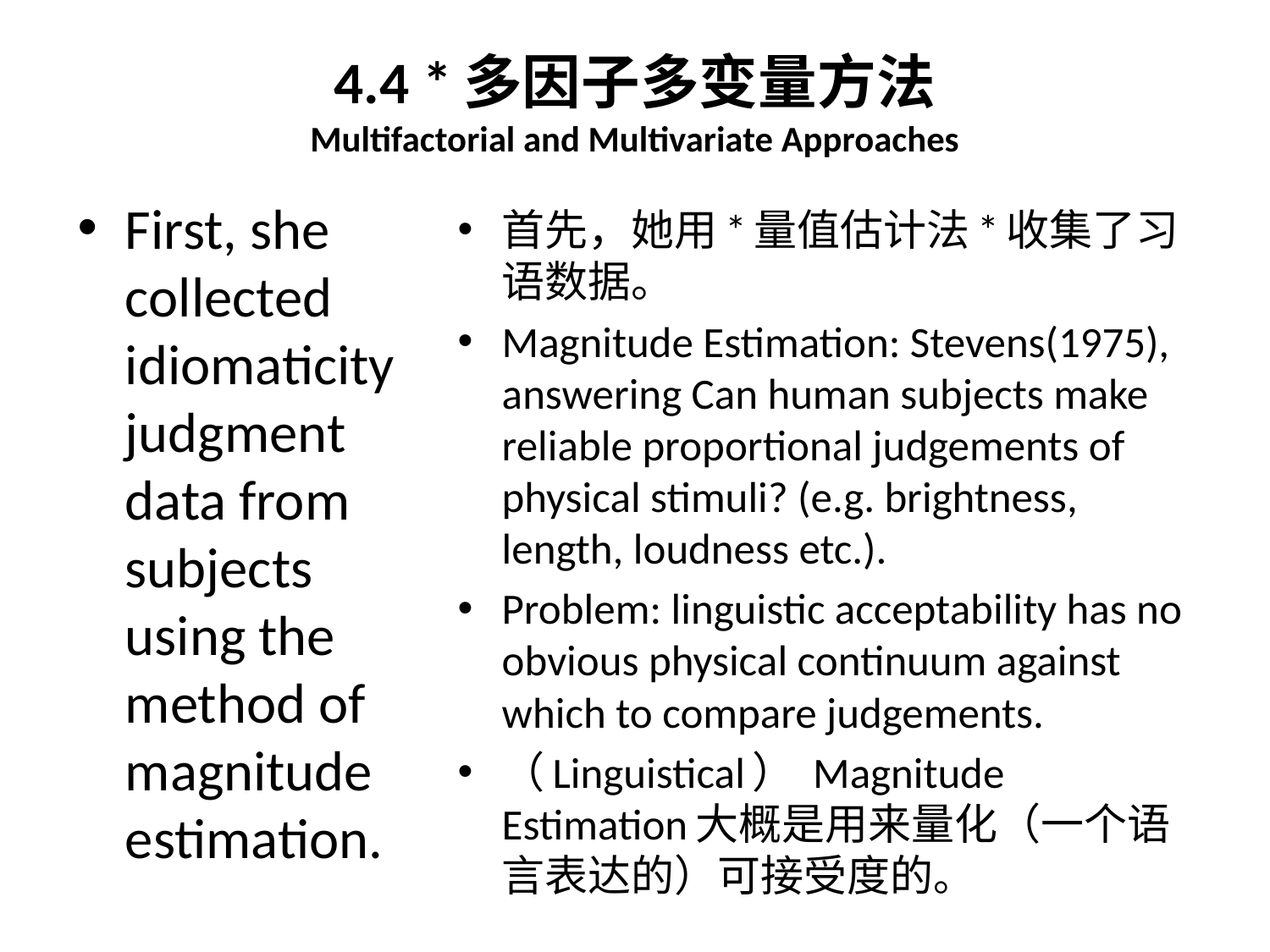

# 4.4 *多因子多变量方法 Multifactorial and Multivariate Approaches
First, she collected idiomaticity judgment data from subjects using the method of magnitude estimation.
首先，她用*量值估计法*收集了习语数据。
Magnitude Estimation: Stevens(1975), answering Can human subjects make reliable proportional judgements of physical stimuli? (e.g. brightness, length, loudness etc.).
Problem: linguistic acceptability has no obvious physical continuum against which to compare judgements.
（Linguistical） Magnitude Estimation大概是用来量化（一个语言表达的）可接受度的。